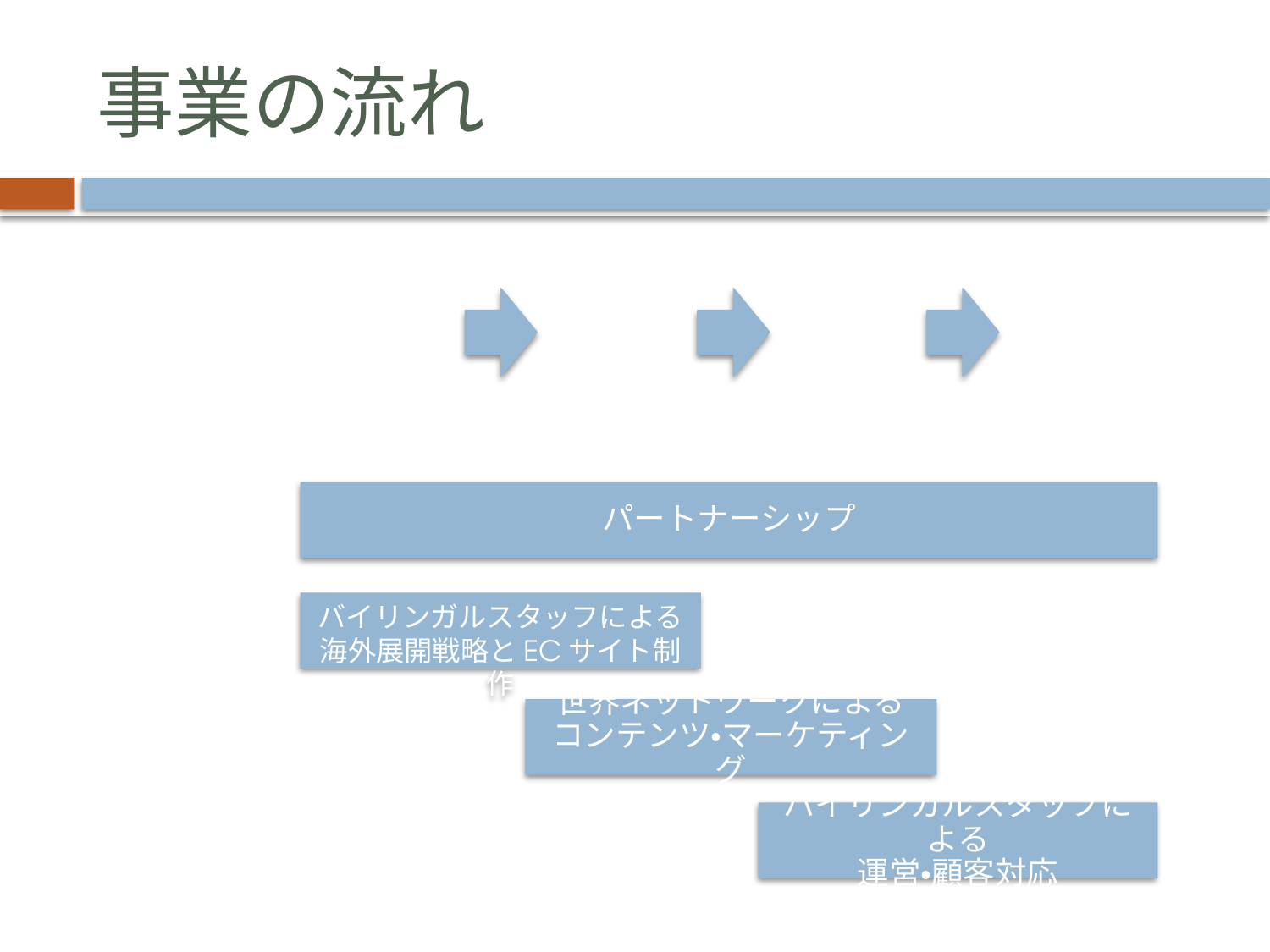

# 事業の流れ

流れ

パートナーシップ
バイリンガルスタッフによる
海外展開戦略とECサイト制作
mLatte
の特徴

世界ネットワークによる
コンテンツ・マーケティング

バイリンガルスタッフによる
運営・顧客対応